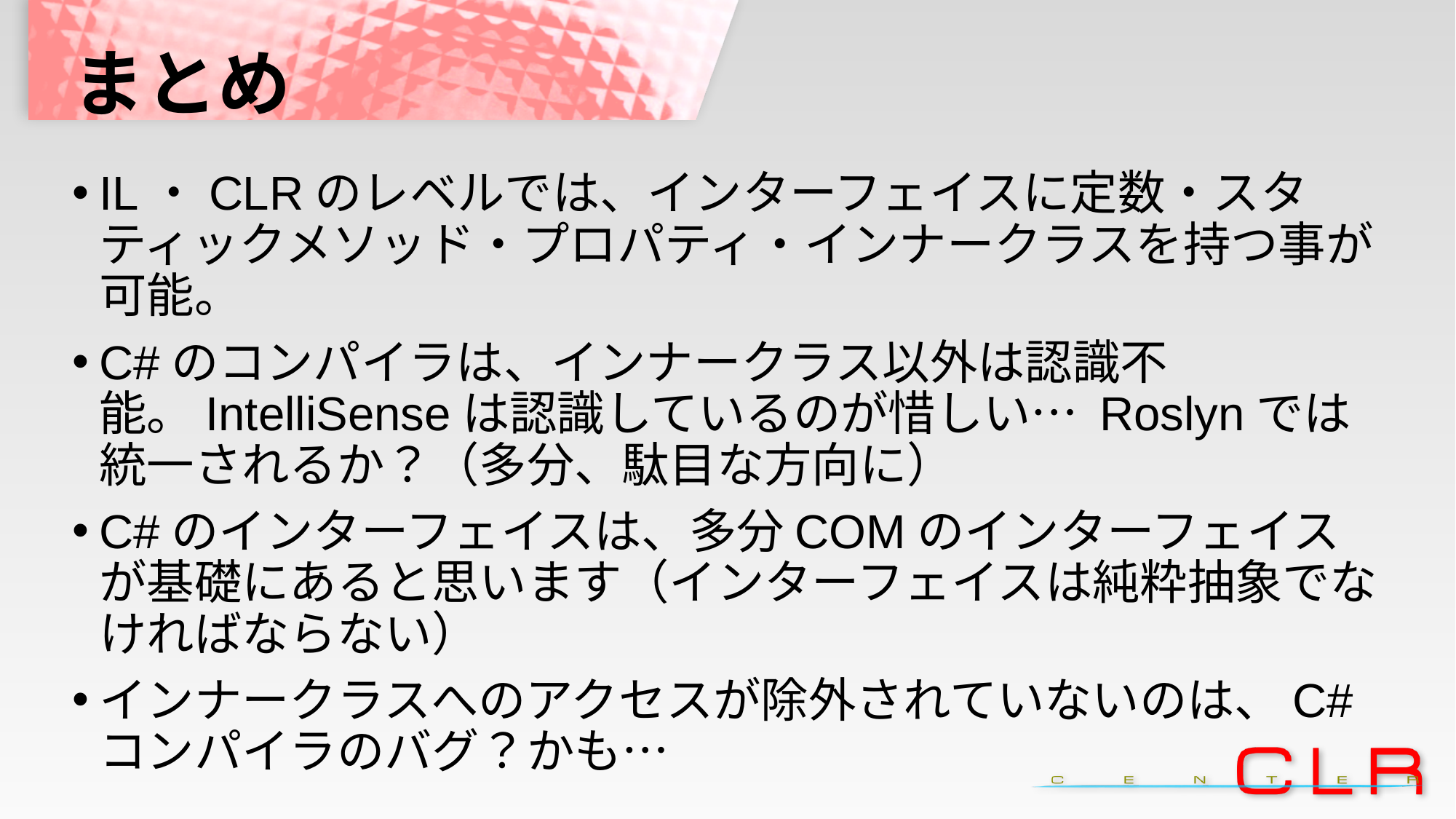

# まとめ
IL・CLRのレベルでは、インターフェイスに定数・スタティックメソッド・プロパティ・インナークラスを持つ事が可能。
C#のコンパイラは、インナークラス以外は認識不能。IntelliSenseは認識しているのが惜しい… Roslynでは統一されるか？（多分、駄目な方向に）
C#のインターフェイスは、多分COMのインターフェイスが基礎にあると思います（インターフェイスは純粋抽象でなければならない）
インナークラスへのアクセスが除外されていないのは、C#コンパイラのバグ？かも…